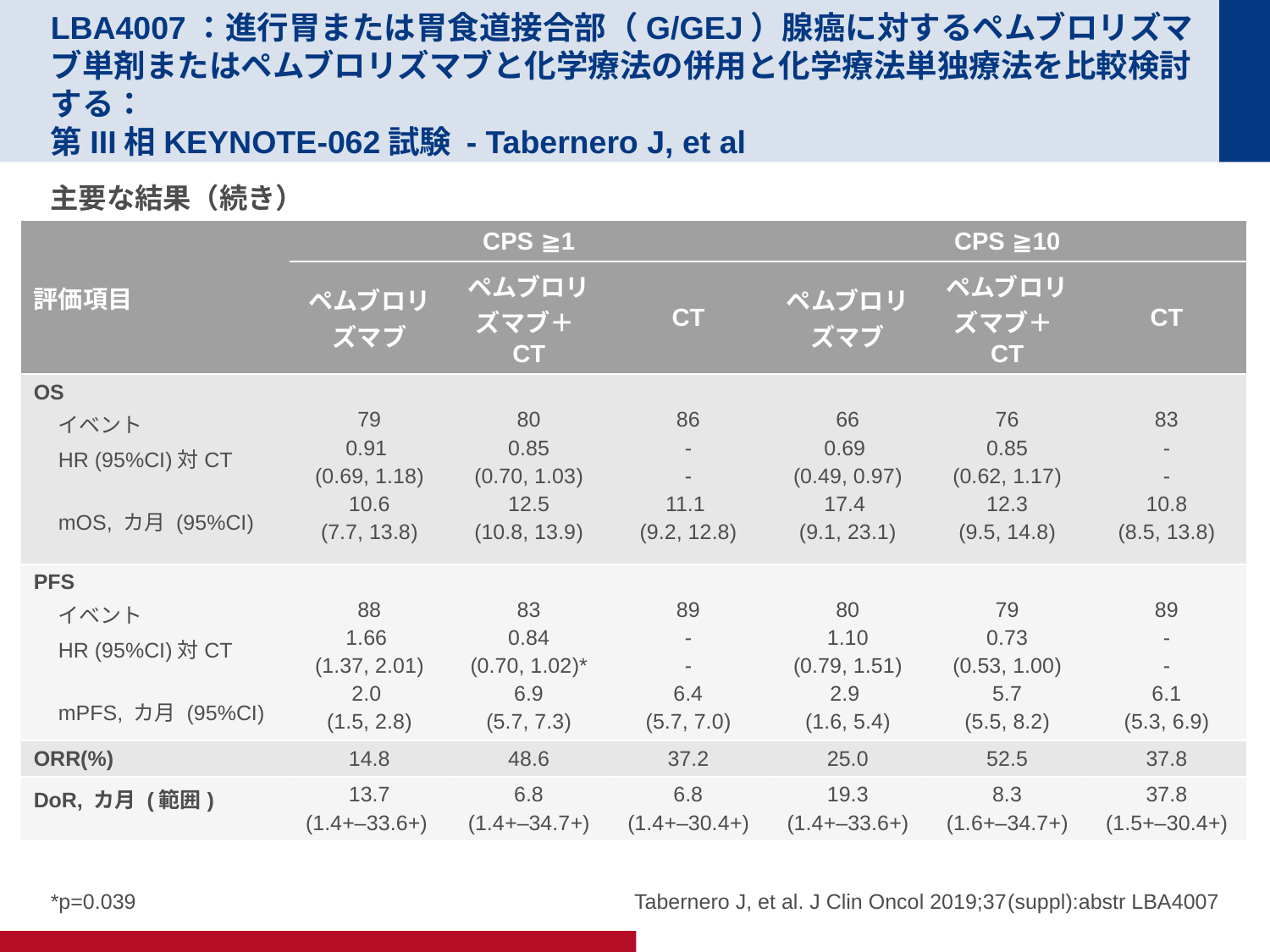

# LBA4007：進行胃または胃食道接合部（G/GEJ）腺癌に対するペムブロリズマブ単剤またはペムブロリズマブと化学療法の併用と化学療法単独療法を比較検討する： 第III相KEYNOTE-062試験 - Tabernero J, et al
主要な結果（続き）
| 評価項目 | CPS ≧1 |  |  | CPS ≧10 |  |  |
| --- | --- | --- | --- | --- | --- | --- |
|  | ペムブロリズマブ | ペムブロリズマブ＋CT | CT | ペムブロリズマブ | ペムブロリズマブ＋CT | CT |
| OS イベント HR (95%CI)対CT mOS, カ月 (95%CI) | 79 0.91 (0.69, 1.18) 10.6 (7.7, 13.8) | 80 0.85 (0.70, 1.03) 12.5 (10.8, 13.9) | 86 - - 11.1 (9.2, 12.8) | 66 0.69 (0.49, 0.97) 17.4 (9.1, 23.1) | 76 0.85 (0.62, 1.17) 12.3 (9.5, 14.8) | 83 - - 10.8 (8.5, 13.8) |
| PFS イベント HR (95%CI)対CT mPFS, カ月 (95%CI) | 88 1.66 (1.37, 2.01) 2.0 (1.5, 2.8) | 83 0.84 (0.70, 1.02)\* 6.9 (5.7, 7.3) | 89 - - 6.4 (5.7, 7.0) | 80 1.10 (0.79, 1.51) 2.9 (1.6, 5.4) | 79 0.73 (0.53, 1.00) 5.7 (5.5, 8.2) | 89 - - 6.1 (5.3, 6.9) |
| ORR(%) | 14.8 | 48.6 | 37.2 | 25.0 | 52.5 | 37.8 |
| DoR, カ月 (範囲) | 13.7 (1.4+–33.6+) | 6.8 (1.4+–34.7+) | 6.8 (1.4+–30.4+) | 19.3 (1.4+–33.6+) | 8.3 (1.6+–34.7+) | 37.8 (1.5+–30.4+) |
*p=0.039
Tabernero J, et al. J Clin Oncol 2019;37(suppl):abstr LBA4007